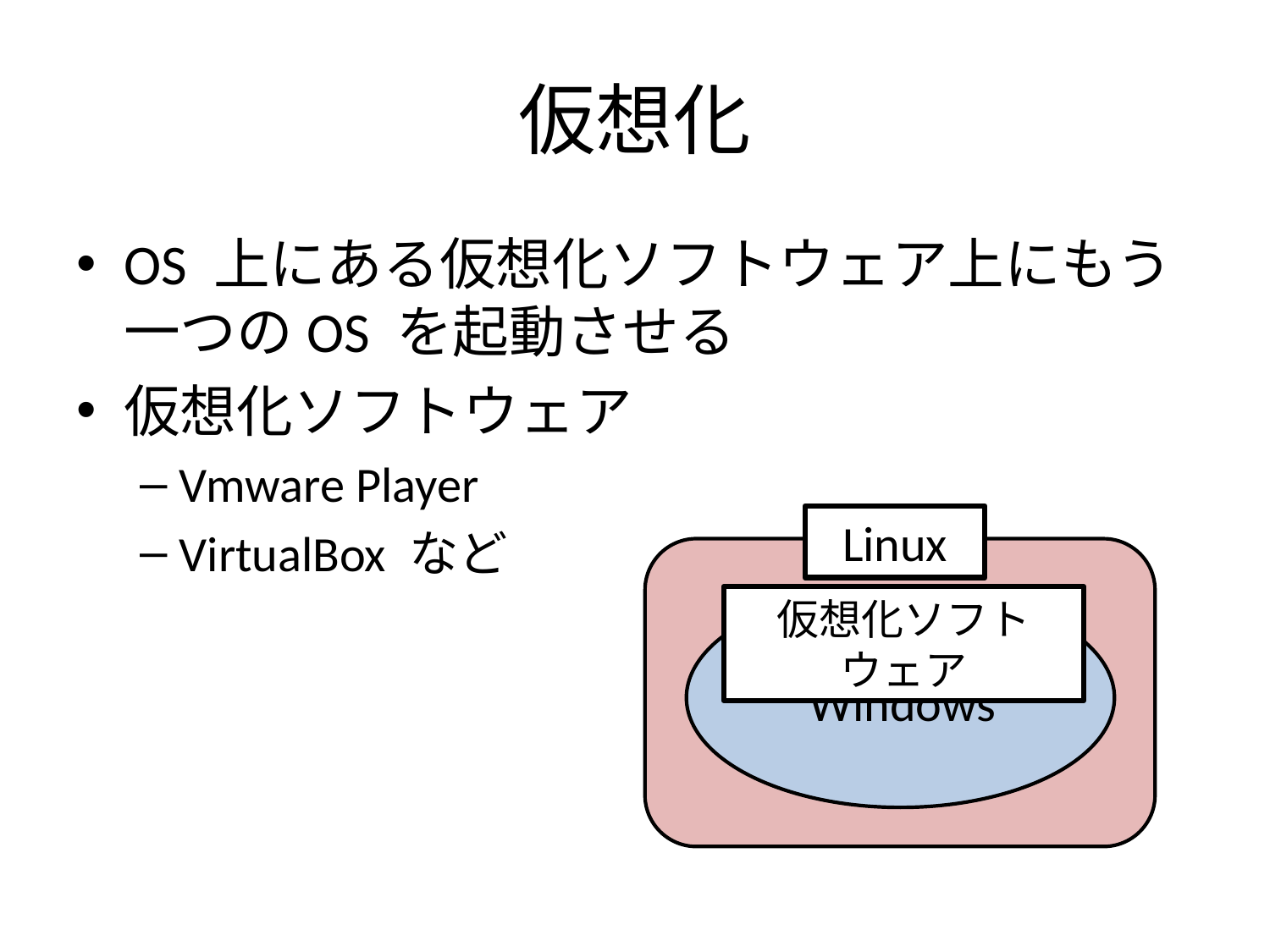

# 仮想化
OS 上にある仮想化ソフトウェア上にもう一つのOS を起動させる
仮想化ソフトウェア
Vmware Player
VirtualBox など
Linux

仮想化ソフトウェア

Windows